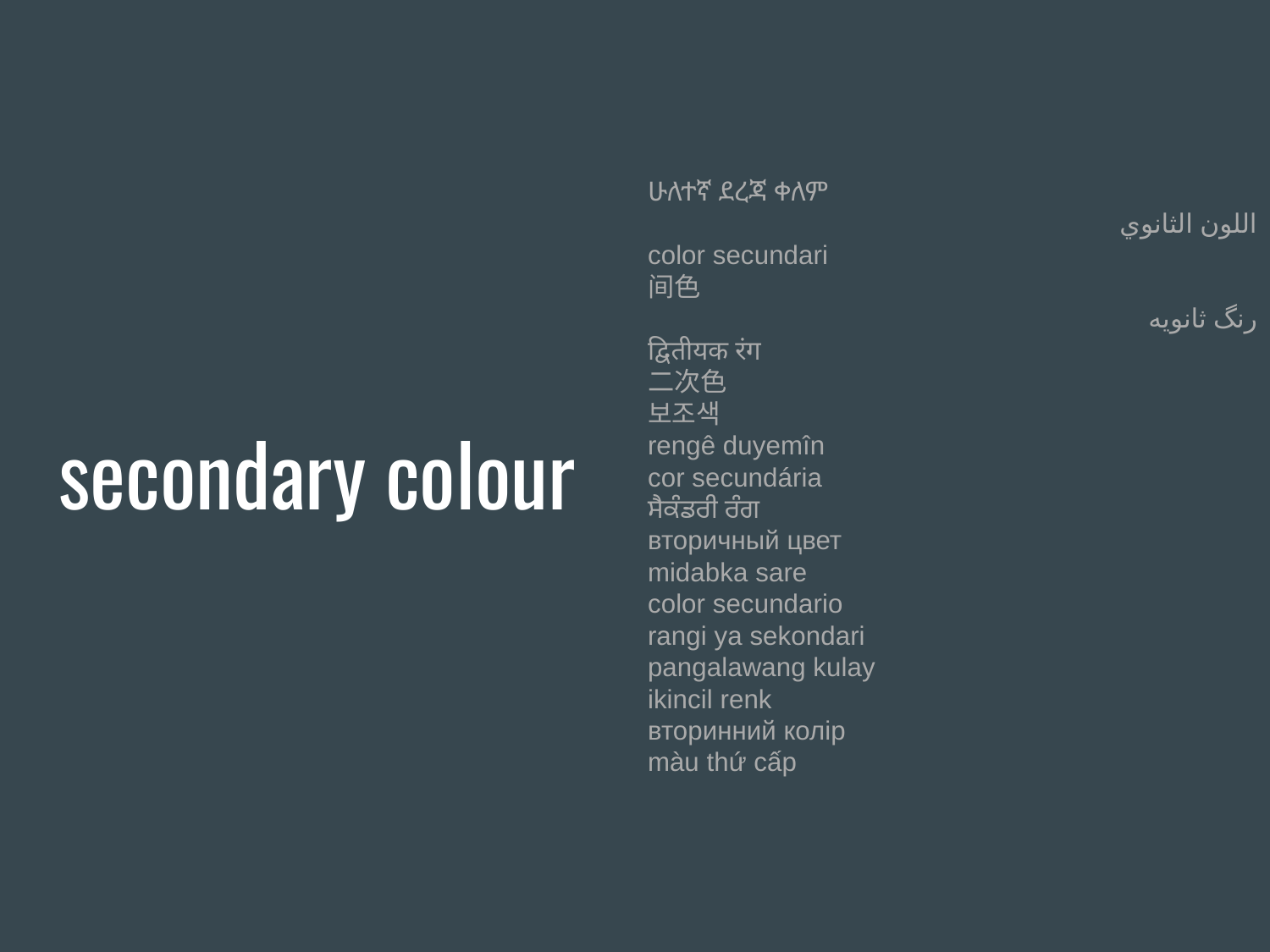

secondary colour
ሁለተኛ ደረጃ ቀለም
اللون الثانوي
color secundari
间色
رنگ ثانویه
द्वितीयक रंग
二次色
보조색
rengê duyemîn
cor secundária
ਸੈਕੰਡਰੀ ਰੰਗ
вторичный цвет
midabka sare
color secundario
rangi ya sekondari
pangalawang kulay
ikincil renk
вторинний колір
màu thứ cấp